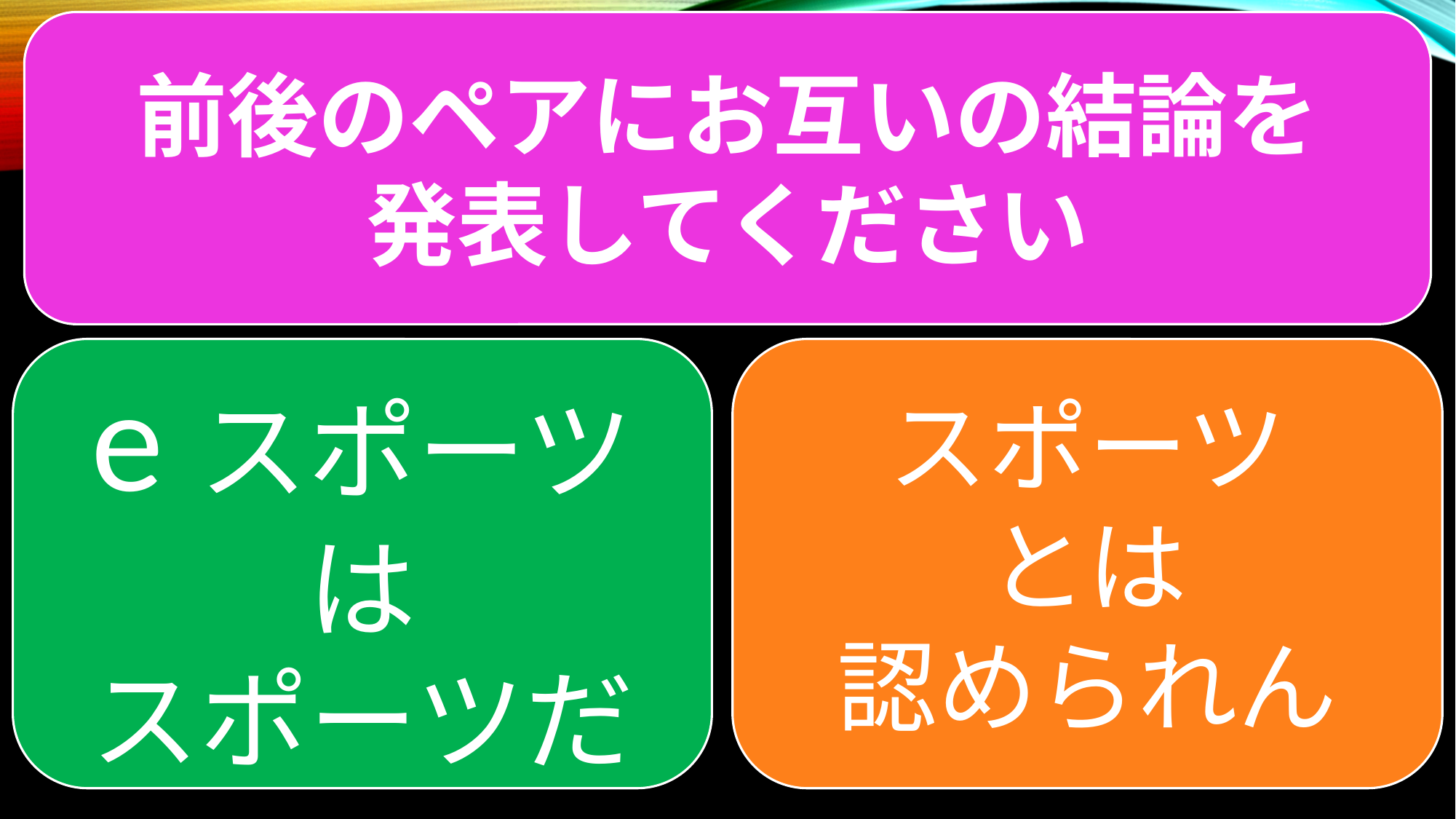

前後のペアにお互いの結論を
発表してください
eスポーツは
スポーツだ
スポーツ
とは
認められん